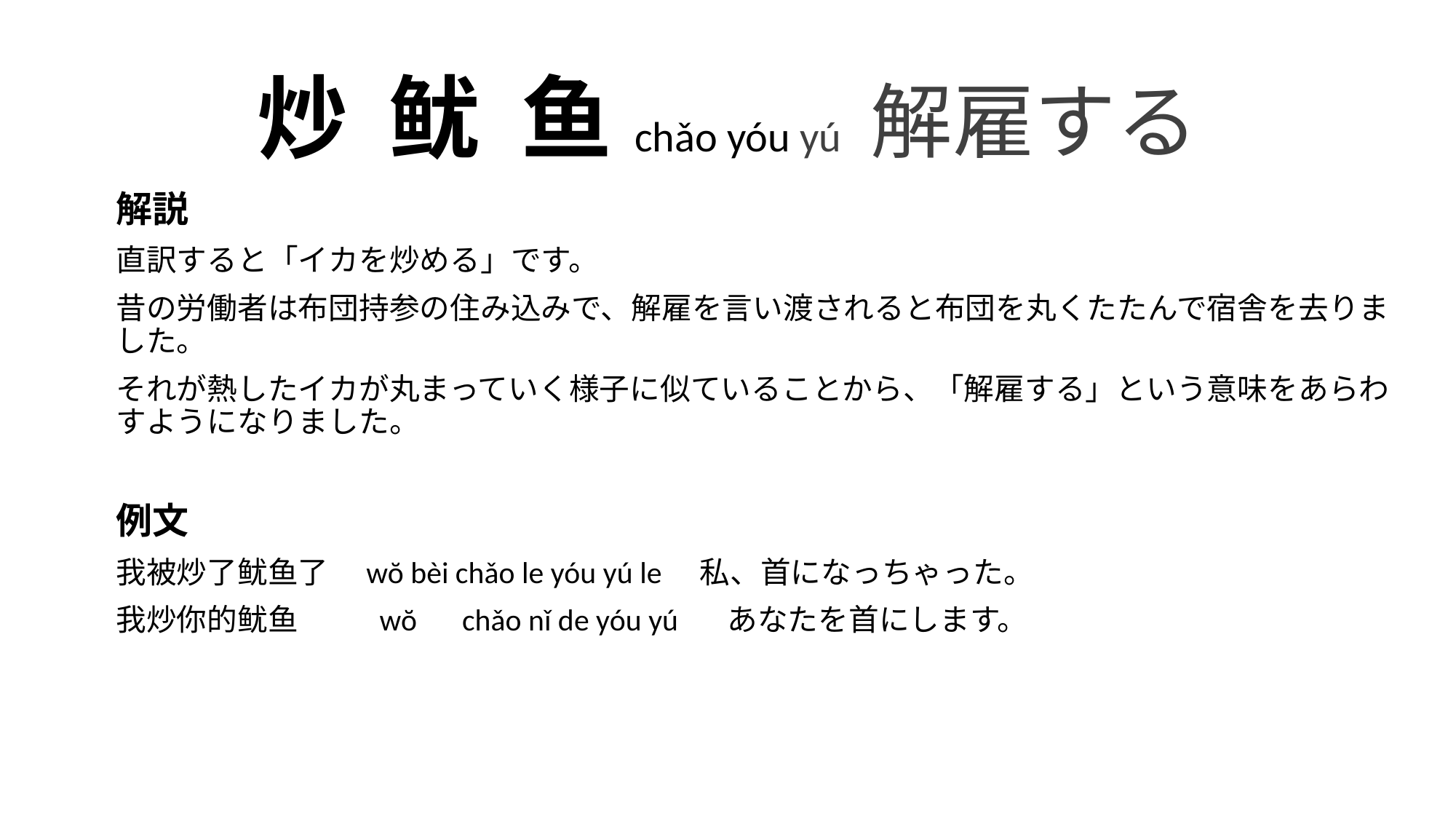

# 炒  鱿  鱼chǎo yóu yú  解雇する
解説
直訳すると「イカを炒める」です。
昔の労働者は布団持参の住み込みで、解雇を言い渡されると布団を丸くたたんで宿舎を去りました。
それが熱したイカが丸まっていく様子に似ていることから、「解雇する」という意味をあらわすようになりました。

例文
我被炒了鱿鱼了　wŏ bèi chǎo le yóu yú le　私、首になっちゃった。
我炒你的鱿鱼　　  wŏ　chǎo nǐ de yóu yú      あなたを首にします。